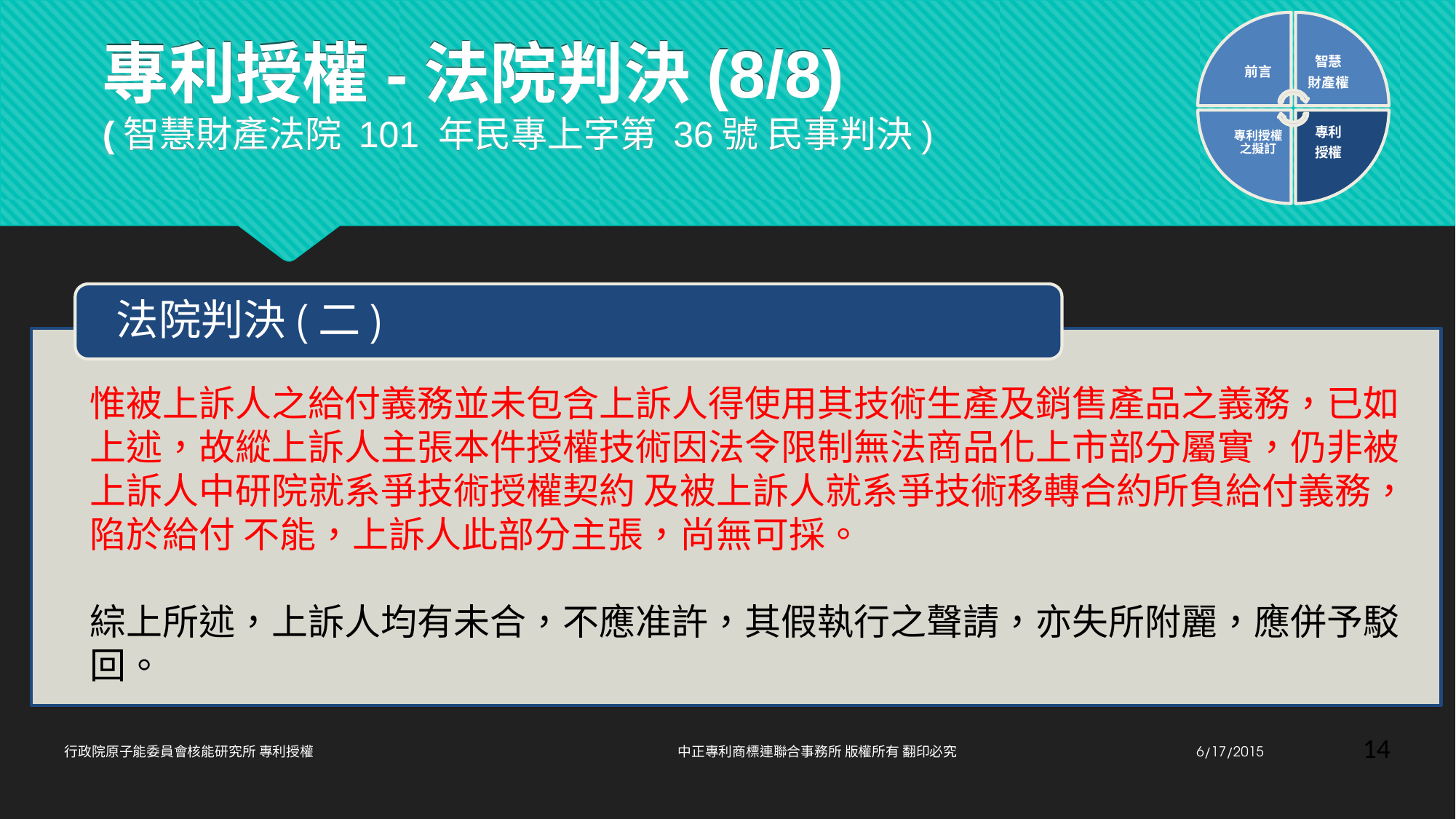

前言
智慧
財產權

專利授權之擬訂
專利
授權
# 專利授權-法院判決(8/8) (智慧財產法院 101 年民專上字第 36號 民事判決)
法院判決(二)

惟被上訴人之給付義務並未包含上訴人得使用其技術生產及銷售產品之義務，已如上述，故縱上訴人主張本件授權技術因法令限制無法商品化上市部分屬實，仍非被上訴人中研院就系爭技術授權契約 及被上訴人就系爭技術移轉合約所負給付義務，陷於給付 不能，上訴人此部分主張，尚無可採。

綜上所述，上訴人均有未合，不應准許，其假執行之聲請，亦失所附麗，應併予駁回。
14
行政院原子能委員會核能研究所 專利授權                                                                                                                      中正專利商標連聯合事務所 版權所有 翻印必究
6/17/2015